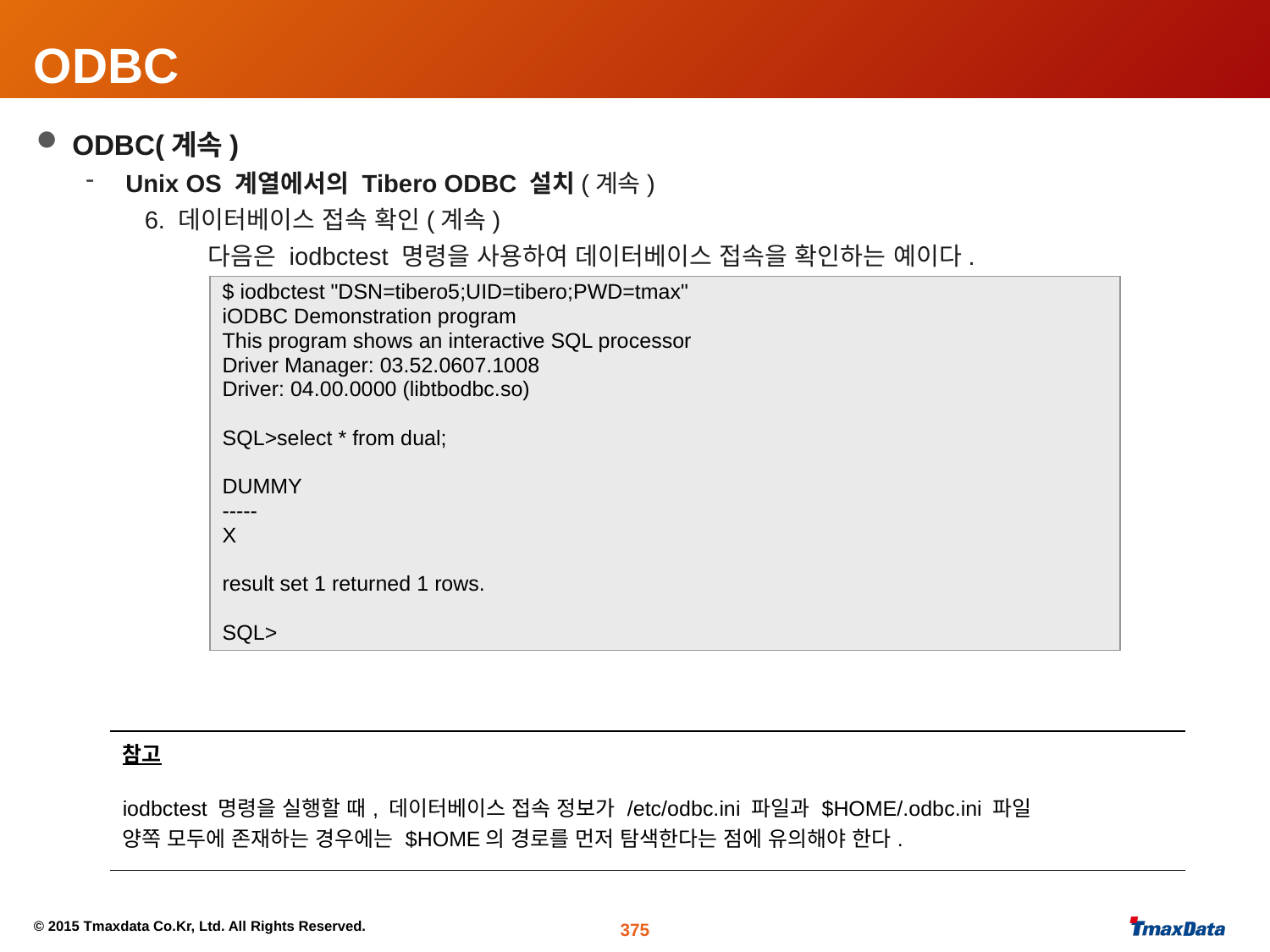

ODBC
 ODBC(계속)
Unix OS 계열에서의 Tibero ODBC 설치(계속)
   6. 데이터베이스 접속 확인(계속)
    다음은 iodbctest 명령을 사용하여 데이터베이스 접속을 확인하는 예이다.

$ iodbctest "DSN=tibero5;UID=tibero;PWD=tmax"
iODBC Demonstration program
This program shows an interactive SQL processor
Driver Manager: 03.52.0607.1008
Driver: 04.00.0000 (libtbodbc.so)

SQL>select * from dual;

DUMMY
-----
X

result set 1 returned 1 rows.

SQL>
| 참고 iodbctest 명령을 실행할 때, 데이터베이스 접속 정보가 /etc/odbc.ini 파일과 $HOME/.odbc.ini 파일 양쪽 모두에 존재하는 경우에는 $HOME의 경로를 먼저 탐색한다는 점에 유의해야 한다. |
| --- |